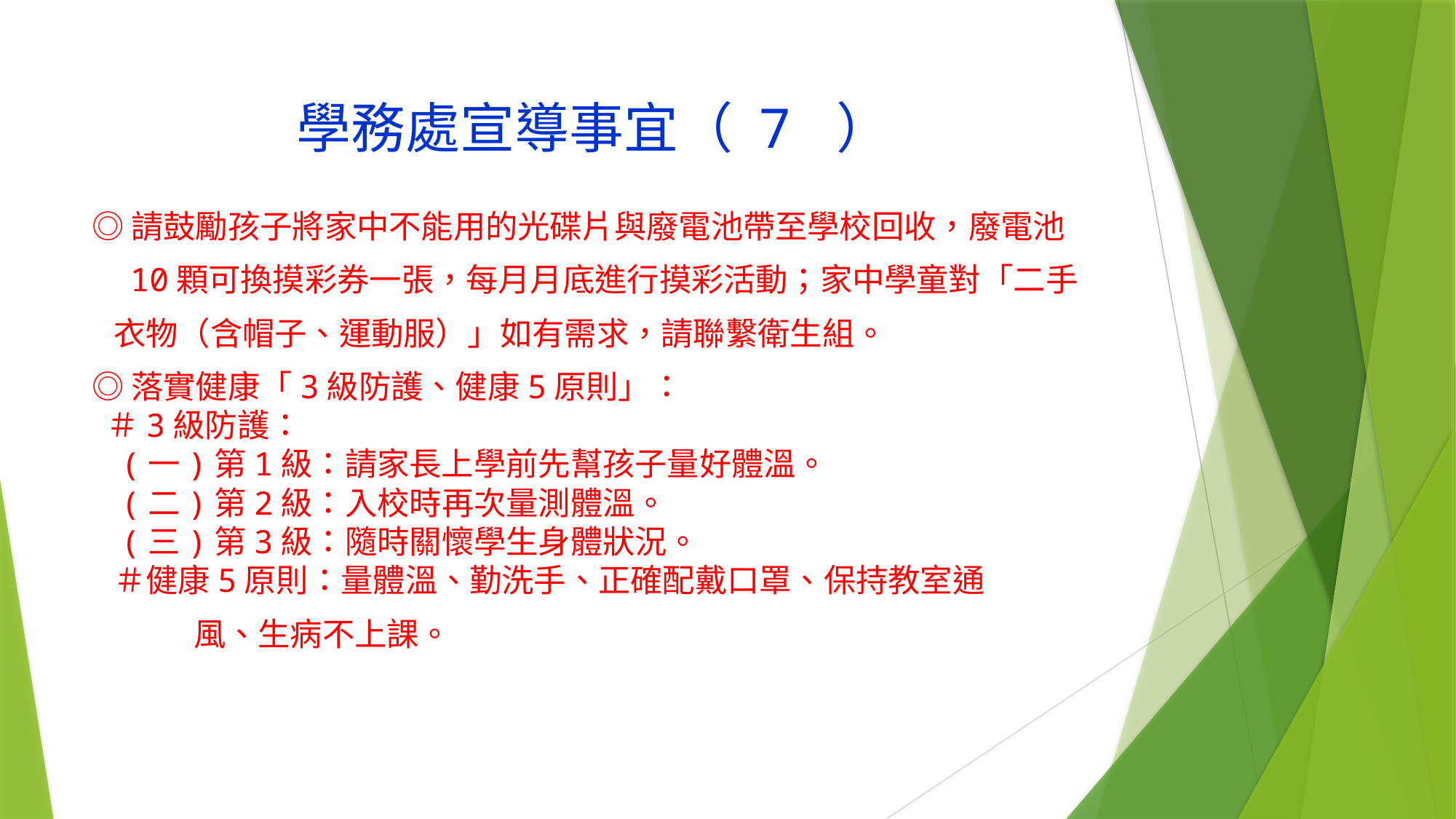

# 學務處宣導事宜（ 7 ）
◎請鼓勵孩子將家中不能用的光碟片與廢電池帶至學校回收，廢電池
  10顆可換摸彩券一張，每月月底進行摸彩活動；家中學童對「二手
  衣物（含帽子、運動服）」如有需求，請聯繫衛生組。
◎落實健康「3級防護、健康5原則」：
  ＃3級防護：
   (一)第1級：請家長上學前先幫孩子量好體溫。
   (二)第2級：入校時再次量測體溫。
   (三)第3級：隨時關懷學生身體狀況。
   ＃健康5原則：量體溫、勤洗手、正確配戴口罩、保持教室通
             風、生病不上課。